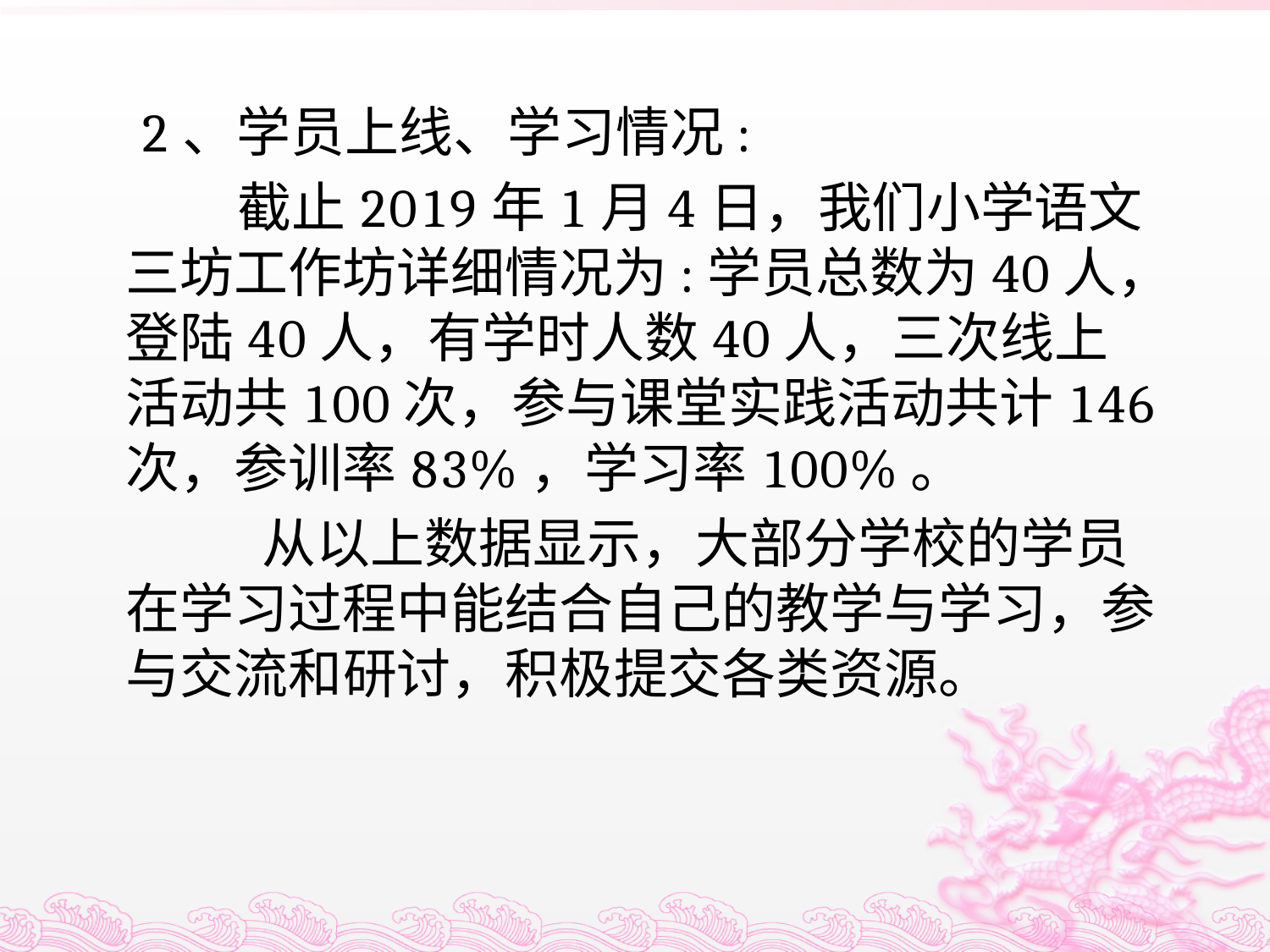

2、学员上线、学习情况:
            截止2019年1月4日，我们小学语文三坊工作坊详细情况为:学员总数为40人，登陆40人，有学时人数40人，三次线上活动共100次，参与课堂实践活动共计146次，参训率83%，学习率100%。
              从以上数据显示，大部分学校的学员在学习过程中能结合自己的教学与学习，参与交流和研讨，积极提交各类资源。